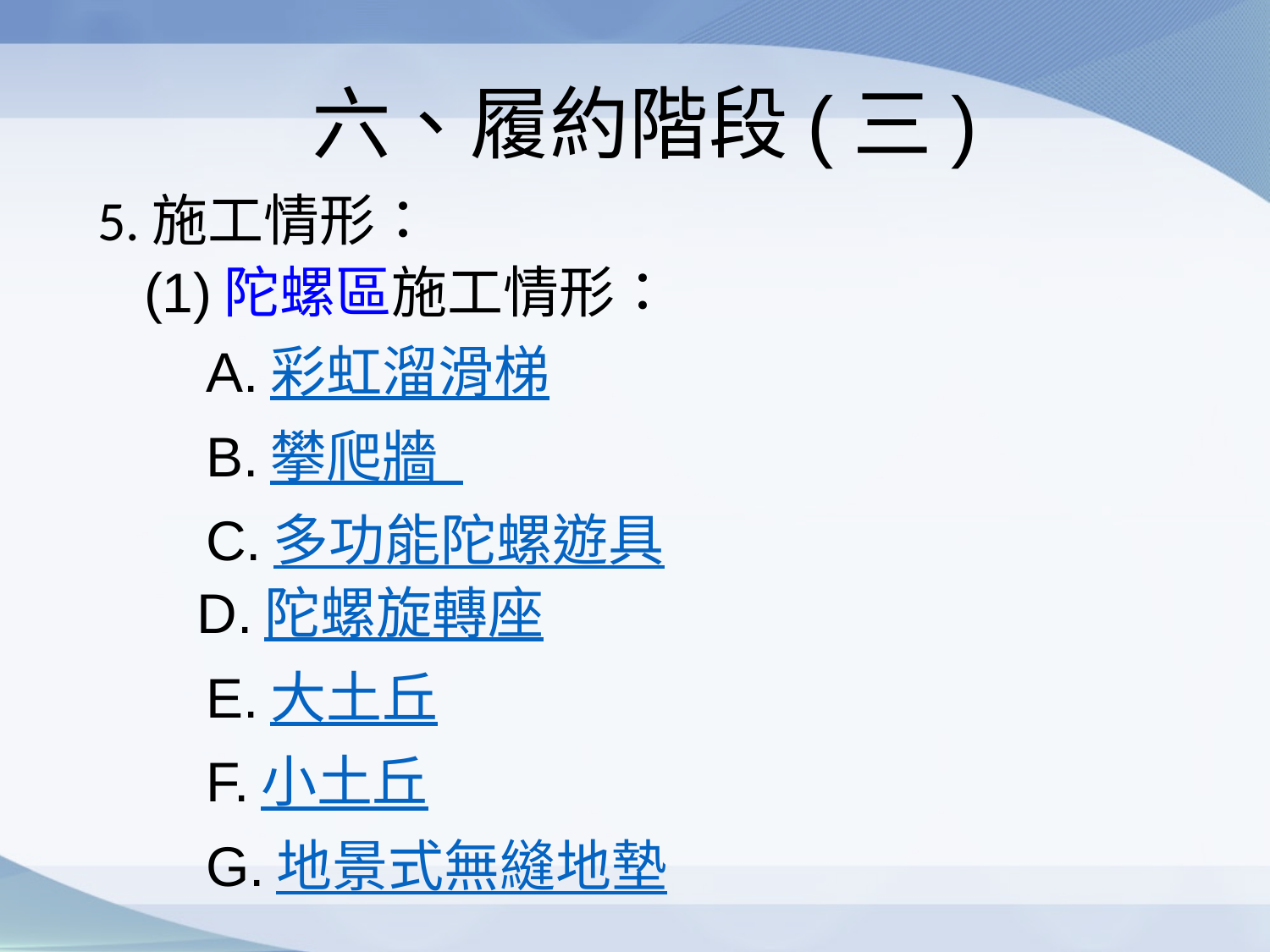

# 六、履約階段(三)
5.施工情形：
   (1)陀螺區施工情形：
       A.彩虹溜滑梯
       B.攀爬牆
       C.多功能陀螺遊具
       D.陀螺旋轉座
       E.大土丘
       F.小土丘
       G.地景式無縫地墊